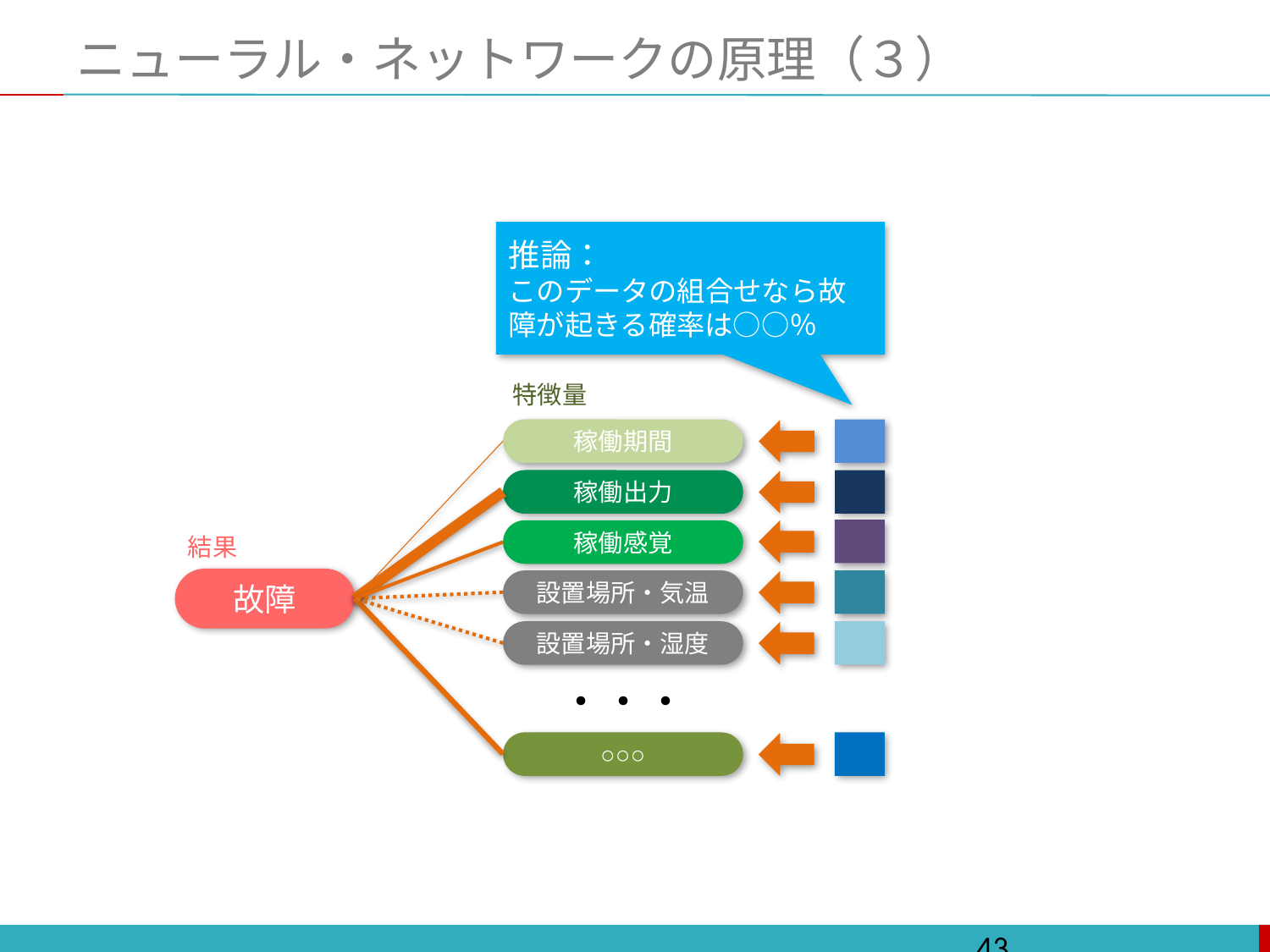

# ニューラル・ネットワークの原理（３）
推論：
このデータの組合せなら故障が起きる確率は○○％
特徴量
稼働期間

稼働出力

稼働感覚

結果
故障
設置場所・気温

設置場所・湿度

・・・
○○○

43